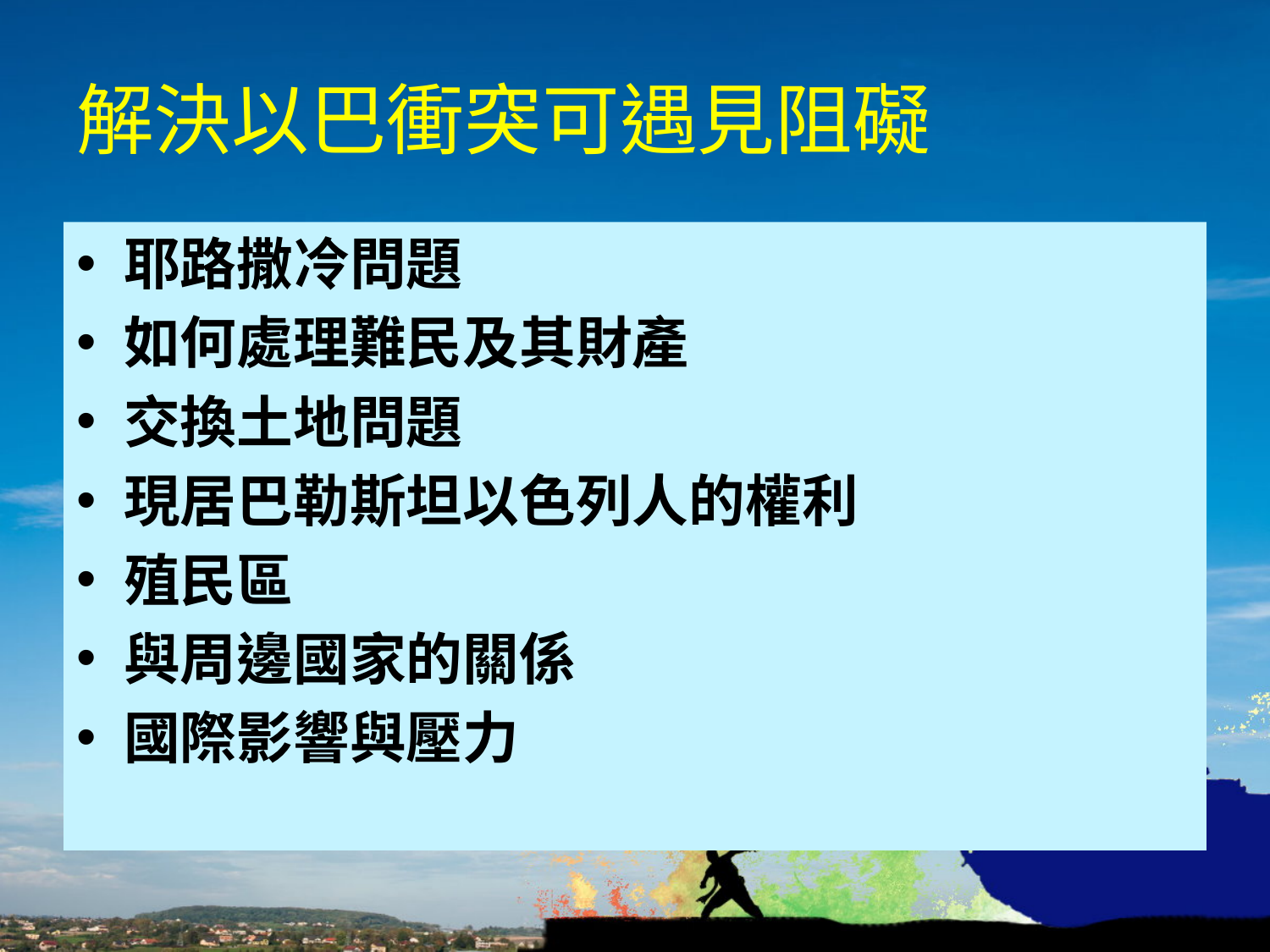

# 解決以巴衝突可遇見阻礙
耶路撒冷問題
如何處理難民及其財產
交換土地問題
現居巴勒斯坦以色列人的權利
殖民區
與周邊國家的關係
國際影響與壓力